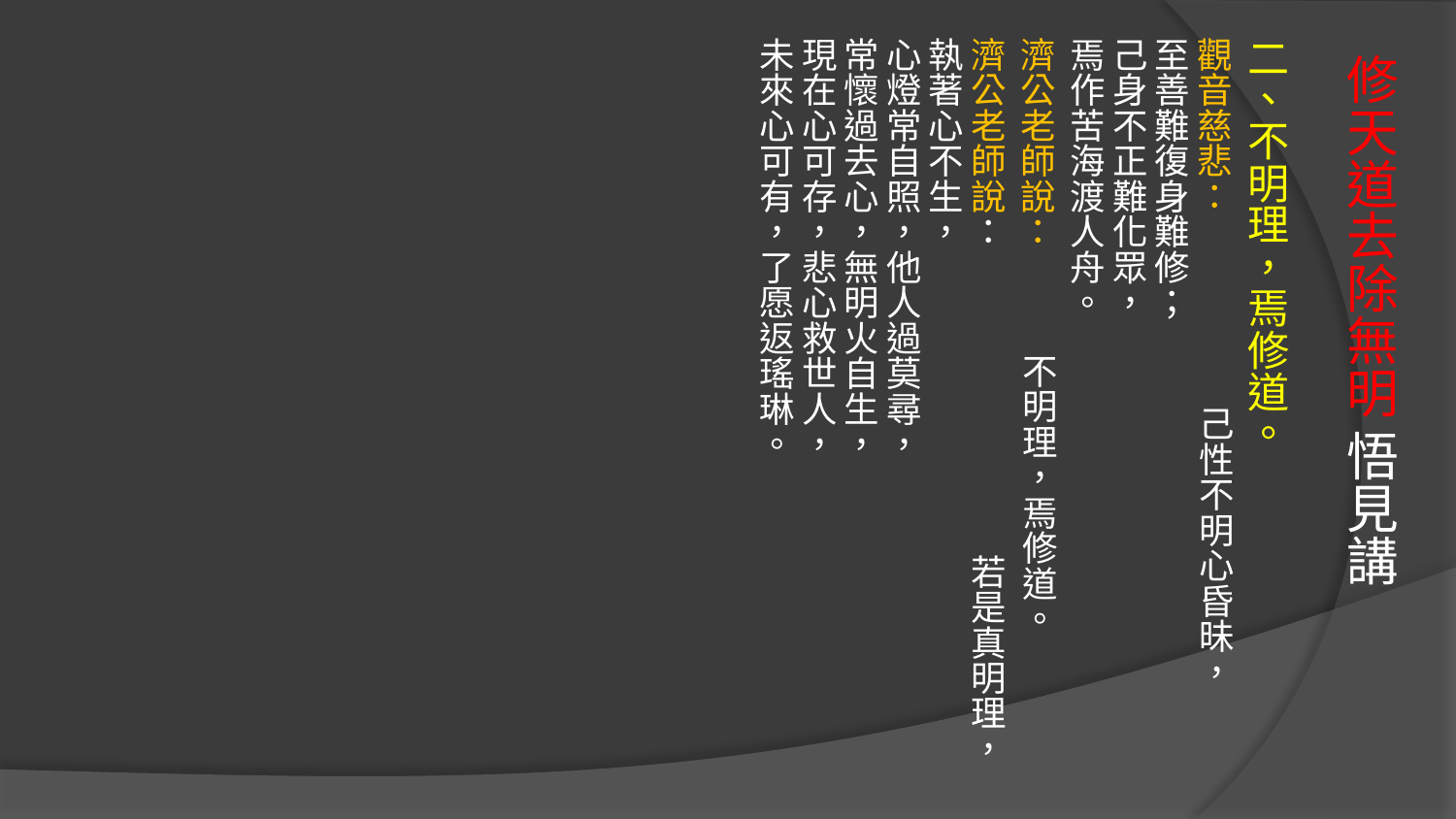

二、不明理，焉修道。
觀音慈悲：                        己性不明心昏昧，
至善難復身難修；
己身不正難化眾，
焉作苦海渡人舟。
濟公老師說：             不明理，焉修道。
濟公老師說：                                      若是真明理，執著心不生，
心燈常自照，他人過莫尋，
常懷過去心，無明火自生，
現在心可存，悲心救世人，
未來心可有，了愿返瑤琳。

# 修天道去除無明 悟見講